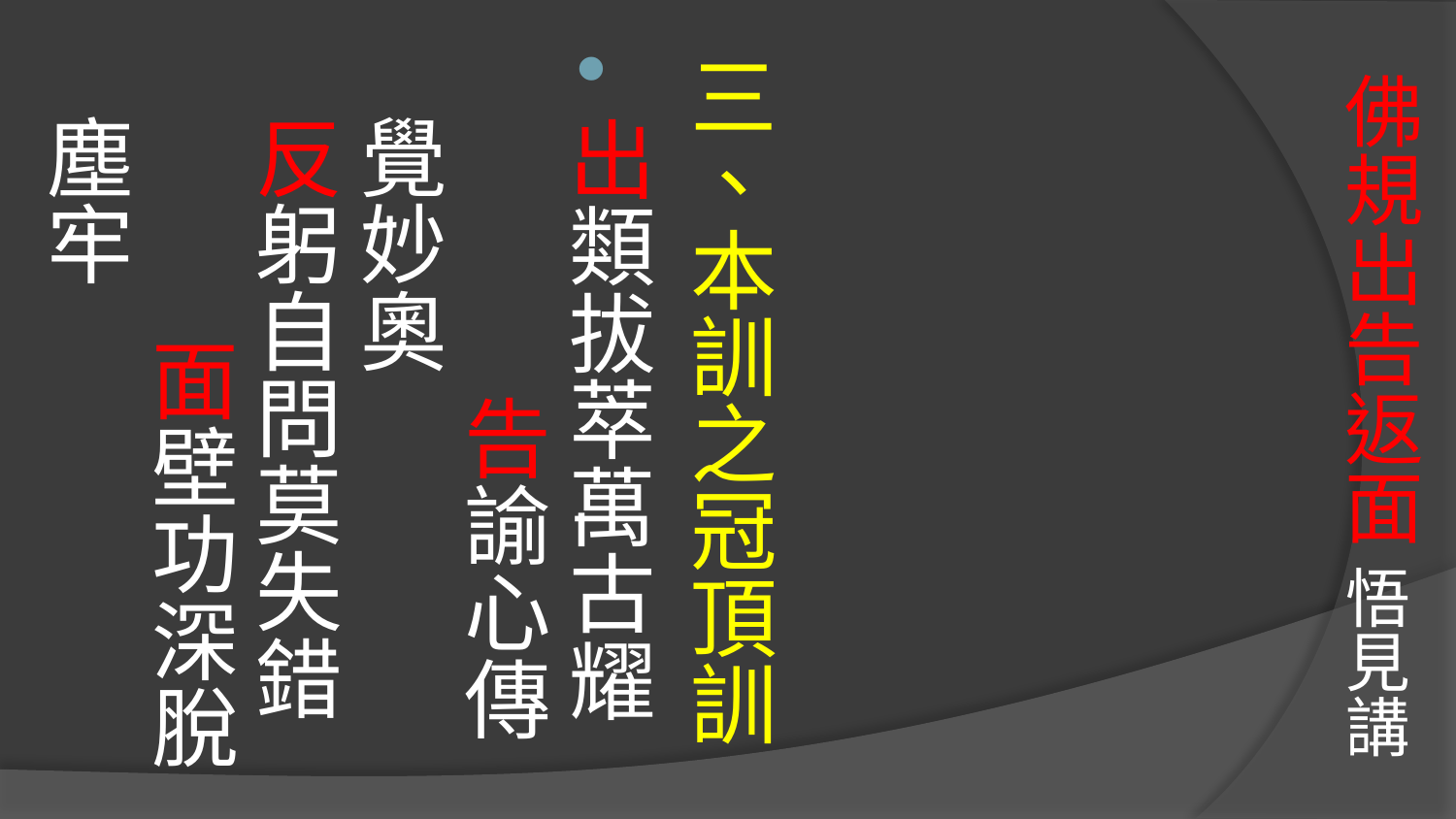

三、本訓之冠頂訓
出類拔萃萬古耀　          告諭心傳覺妙奧
反躬自問莫失錯          　面壁功深脫塵牢
# 佛規出告返面 悟見講